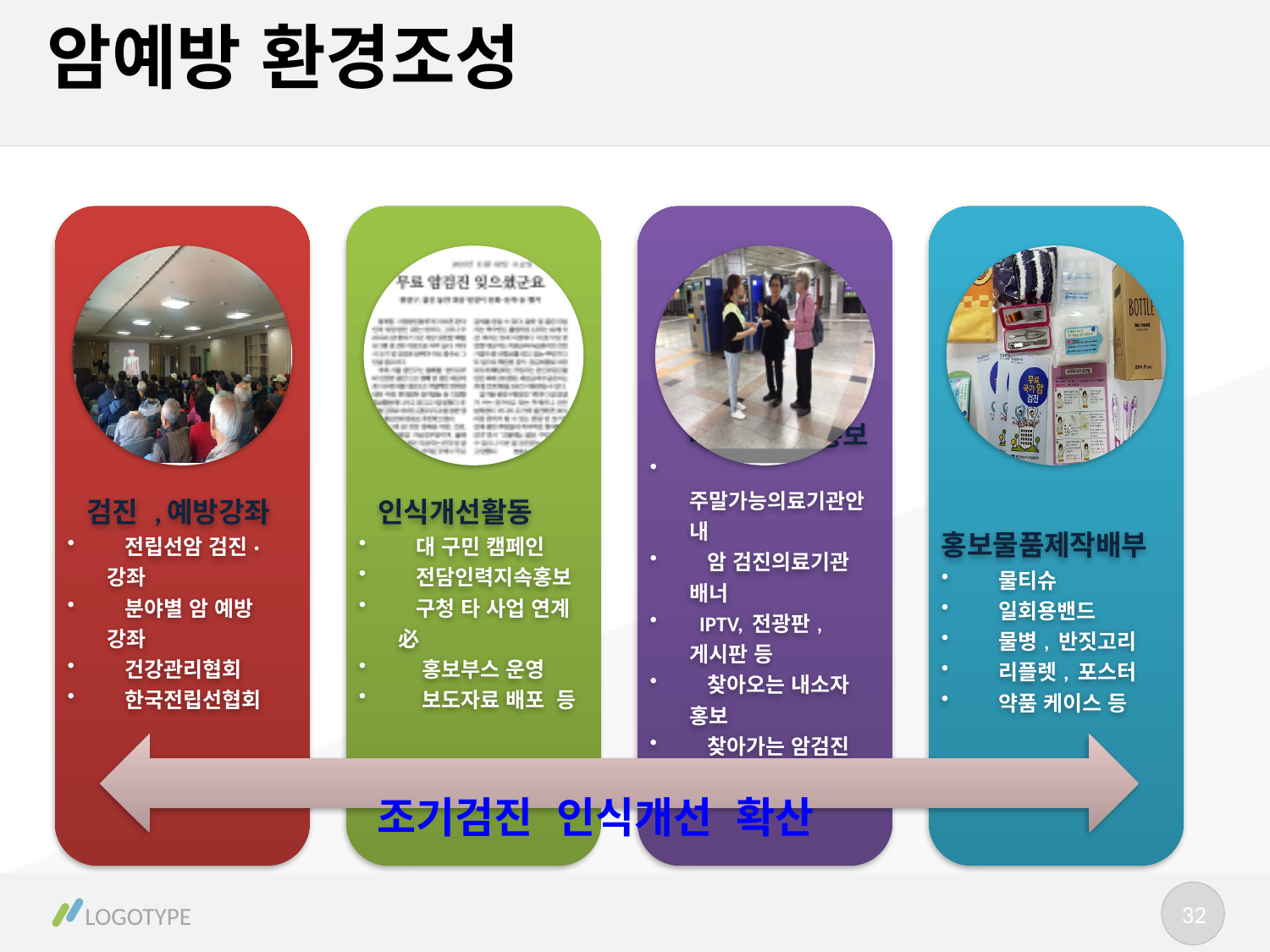

# 암예방 환경조성
  검진 ,예방강좌
  인식개선활동
    홍보물품제작배부
  대 구민 캠페인
  분야별 암 예방 강좌
  전담인력지속홍보
  물티슈
  일회용밴드
  전립선암 검진· 강좌
  구청 타 사업 연계  必
  물병, 반짓고리
  리플렛, 포스터
  약품 케이스 등
  찾아오는 내소자 홍보
  IPTV, 전광판, 게시판 등
  암 검진의료기관  배너
  주말가능의료기관안내
     대상자중심홍보
  찾아가는 암검진 홍보
  건강관리협회
   홍보부스 운영
   보도자료 배포  등
  한국전립선협회
조기검진  인식개선  확산